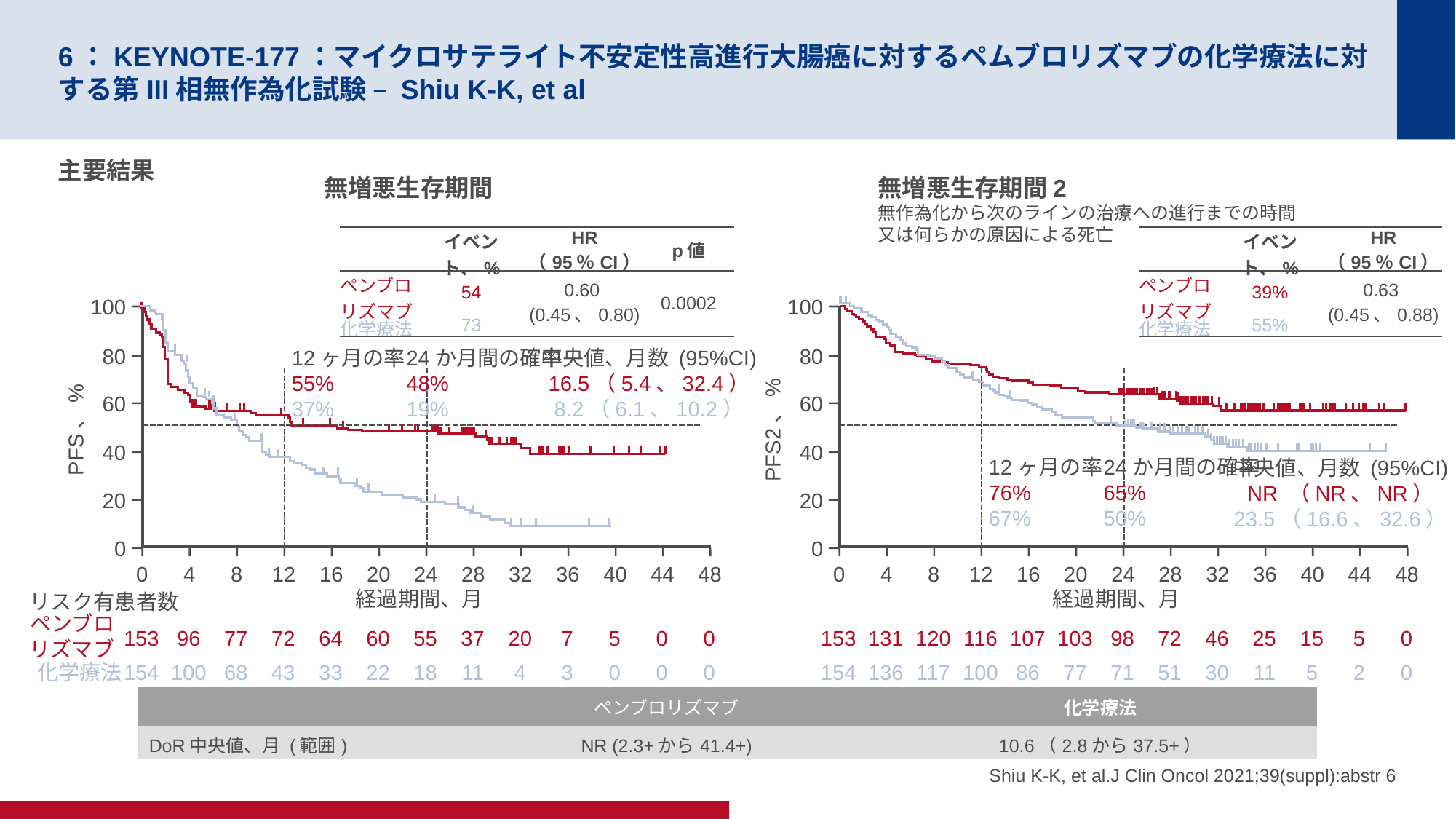

# 6：KEYNOTE-177：マイクロサテライト不安定性高進行大腸癌に対するペムブロリズマブの化学療法に対する第III相無作為化試験 – Shiu K-K, et al
主要結果
無増悪生存期間
無増悪生存期間2
無作為化から次のラインの治療への進行までの時間
又は何らかの原因による死亡
|  | イベント、% | HR （95％CI） | p値 |
| --- | --- | --- | --- |
| ペンブロリズマブ | 54 | 0.60 (0.45、0.80) | 0.0002 |
| 化学療法 | 73 |  |  |
|  | イベント、% | HR （95％CI） |
| --- | --- | --- |
| ペンブロリズマブ | 39% | 0.63 (0.45、0.88) |
| 化学療法 | 55% |  |
100

80

60

PFS、%
40

20

0

12ヶ月の率
55%
37%
24か月間の確率
48%
19%
中央値、月数 (95%CI)
16.5（5.4、32.4）
8.2（6.1、10.2）

0
4
8
12
16
20
24
28
32
36
40
44
48
経過期間、月
リスク有患者数
ペンブロリズマブ
153
96
77
72
64
60
55
37
20
7
5
0
0
化学療法
154
100
68
43
33
22
18
11
4
3
0
0
0
100

80

60

PFS2、%
40

20

0

12ヶ月の率
76%
67%
24か月間の確率
65%
50%
中央値、月数 (95%CI)
NR （NR、NR）
23.5（16.6、32.6）

0
4
8
12
16
20
24
28
32
36
40
44
48
経過期間、月
153
131
120
116
107
103
98
72
46
25
15
5
0
154
136
117
100
86
77
71
51
30
11
5
2
0

|  | ペンブロリズマブ | 化学療法 |
| --- | --- | --- |
| DoR中央値、月 (範囲) | NR (2.3+から41.4+) | 10.6（2.8から37.5+） |
Shiu K-K, et al.J Clin Oncol 2021;39(suppl):abstr 6